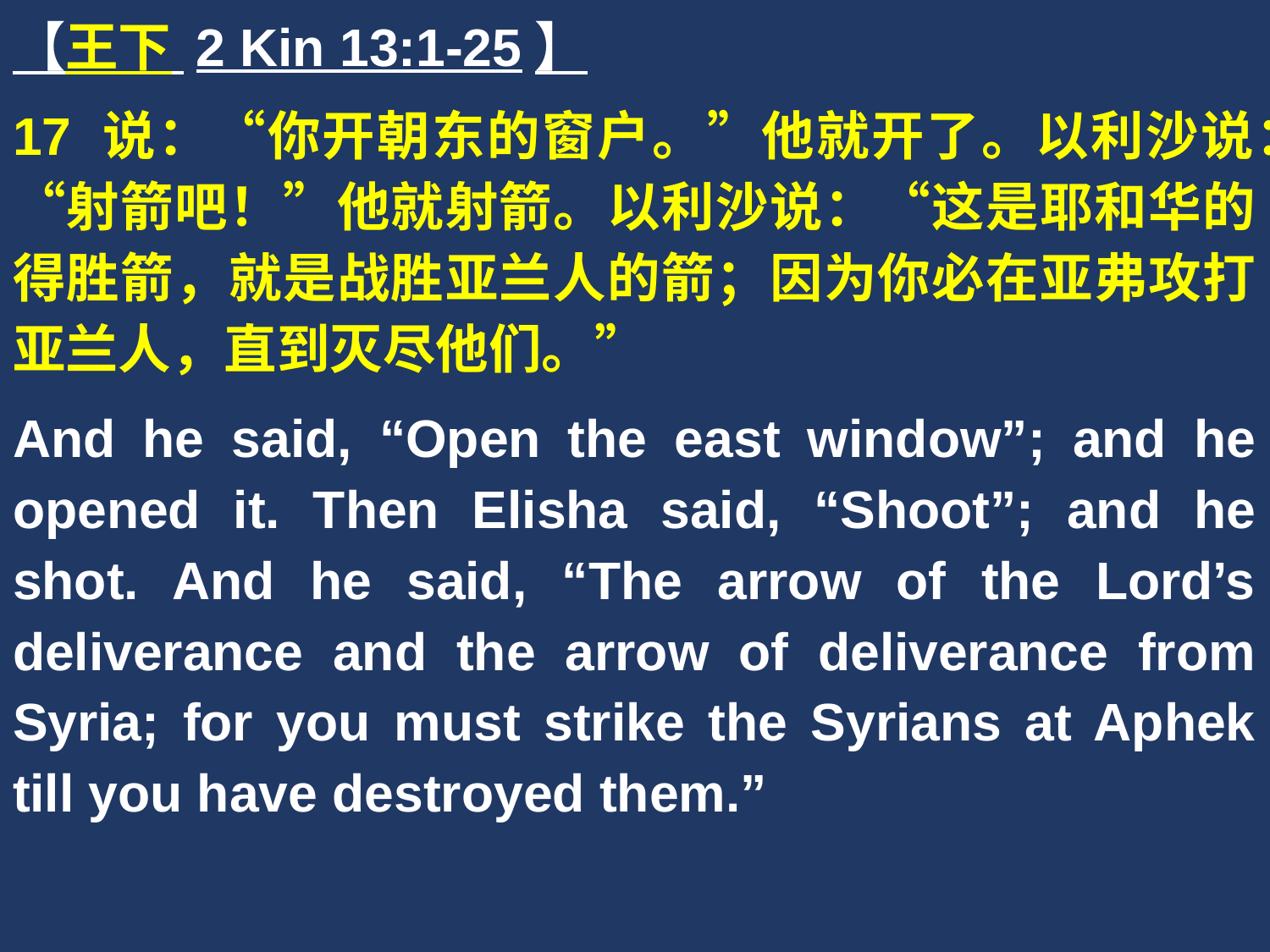

【王下 2 Kin 13:1-25】
17 说：“你开朝东的窗户。”他就开了。以利沙说：“射箭吧！”他就射箭。以利沙说：“这是耶和华的得胜箭，就是战胜亚兰人的箭；因为你必在亚弗攻打亚兰人，直到灭尽他们。”
And he said, “Open the east window”; and he opened it. Then Elisha said, “Shoot”; and he shot. And he said, “The arrow of the Lord’s deliverance and the arrow of deliverance from Syria; for you must strike the Syrians at Aphek till you have destroyed them.”